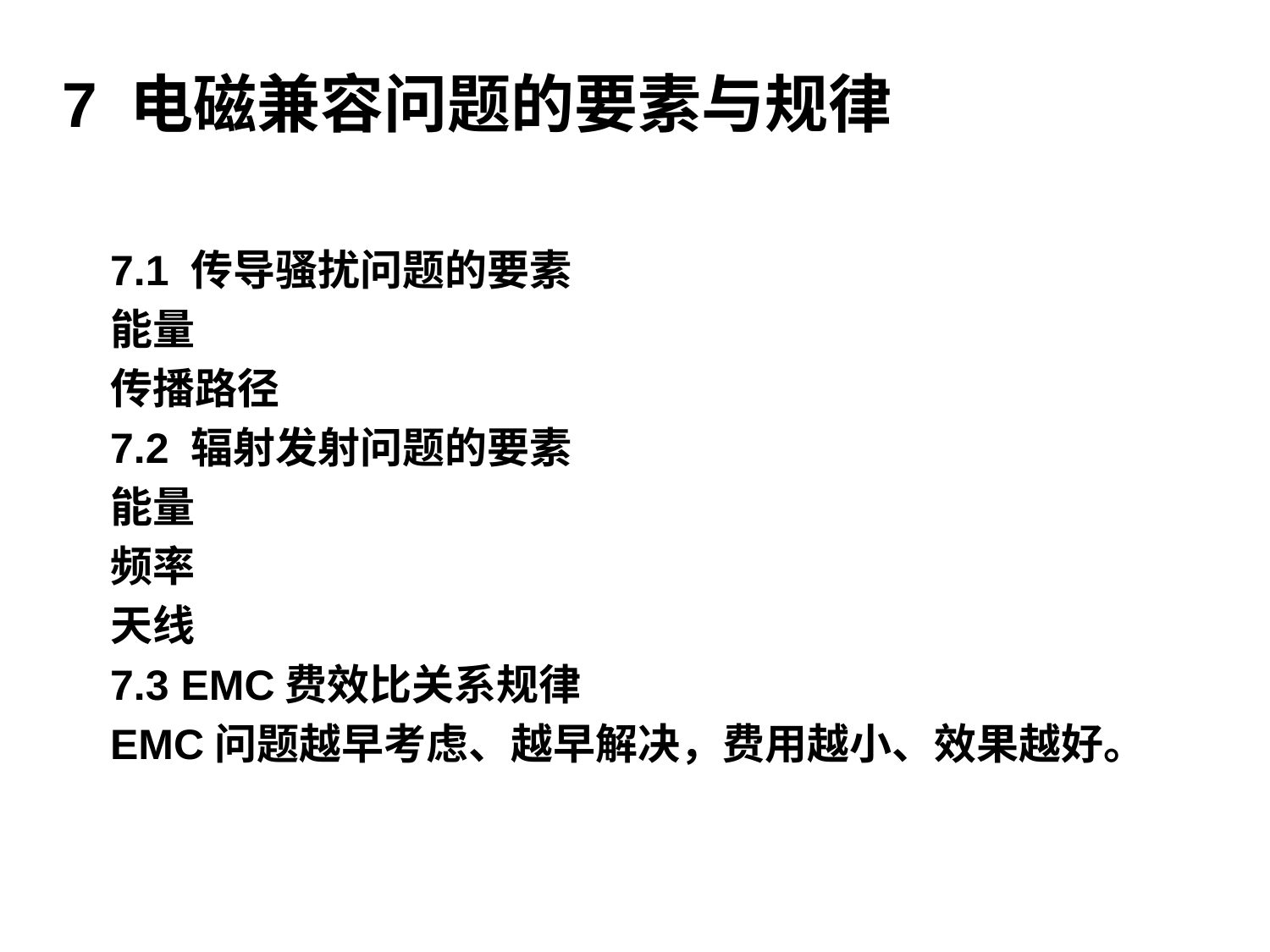

# 7 电磁兼容问题的要素与规律
7.1 传导骚扰问题的要素
能量
传播路径
7.2 辐射发射问题的要素
能量
频率
天线
7.3 EMC费效比关系规律
EMC问题越早考虑、越早解决，费用越小、效果越好。

23